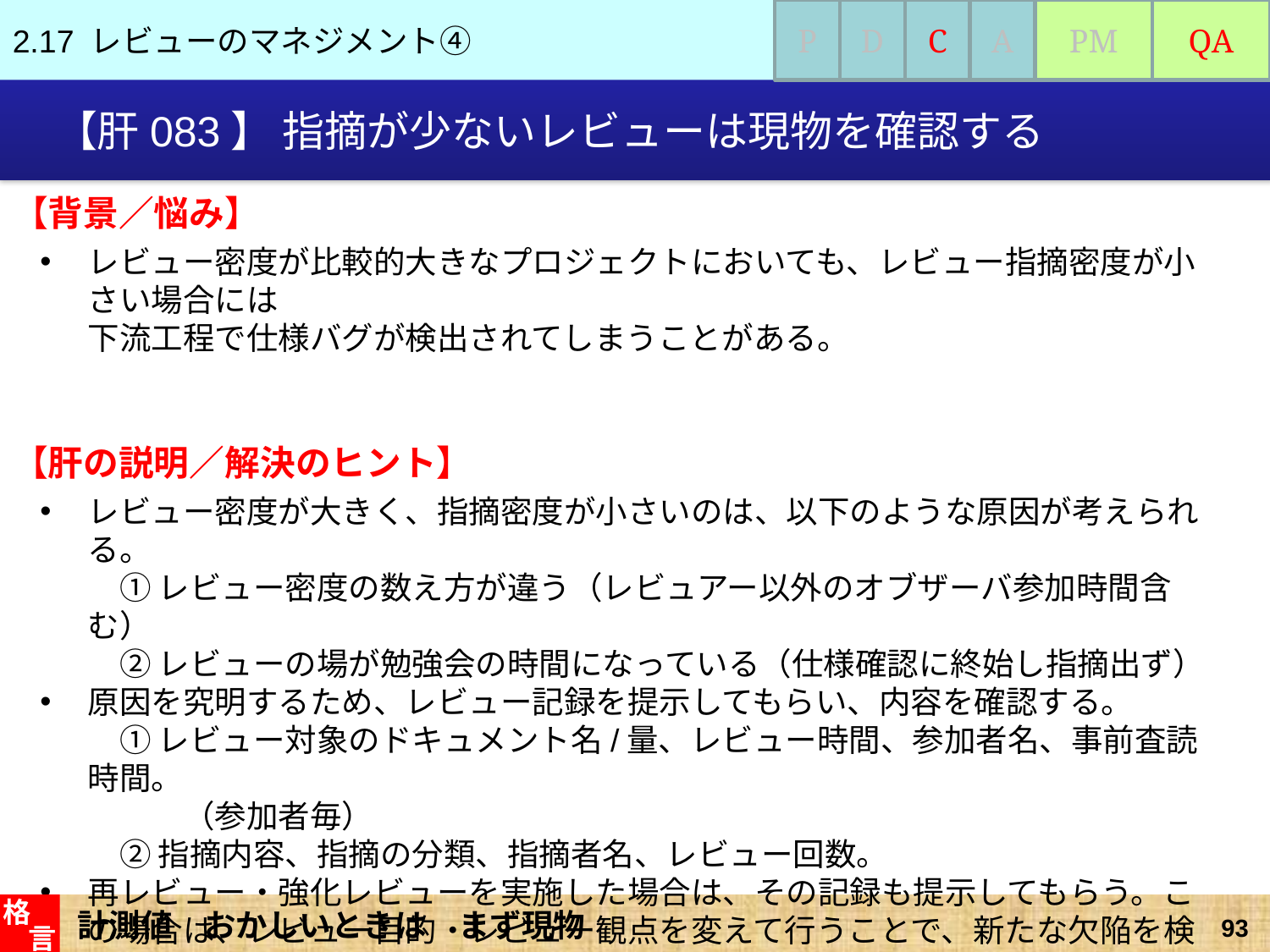

2.17 レビューのマネジメント④
P
D
C
A
PM
QA
# 【肝083】 指摘が少ないレビューは現物を確認する
【背景／悩み】
レビュー密度が比較的大きなプロジェクトにおいても、レビュー指摘密度が小さい場合には
下流工程で仕様バグが検出されてしまうことがある。
【肝の説明／解決のヒント】
レビュー密度が大きく、指摘密度が小さいのは、以下のような原因が考えられる。
　① レビュー密度の数え方が違う（レビュアー以外のオブザーバ参加時間含む）
　② レビューの場が勉強会の時間になっている（仕様確認に終始し指摘出ず）
原因を究明するため、レビュー記録を提示してもらい、内容を確認する。
　① レビュー対象のドキュメント名/量、レビュー時間、参加者名、事前査読時間。
　　　（参加者毎）
　② 指摘内容、指摘の分類、指摘者名、レビュー回数。
再レビュー・強化レビューを実施した場合は、その記録も提示してもらう。この場合は、レビュー目的・レビュー観点を変えて行うことで、新たな欠陥を検出する。（肝062を参照）
計測値　おかしいときは　まず現物
格
言
93